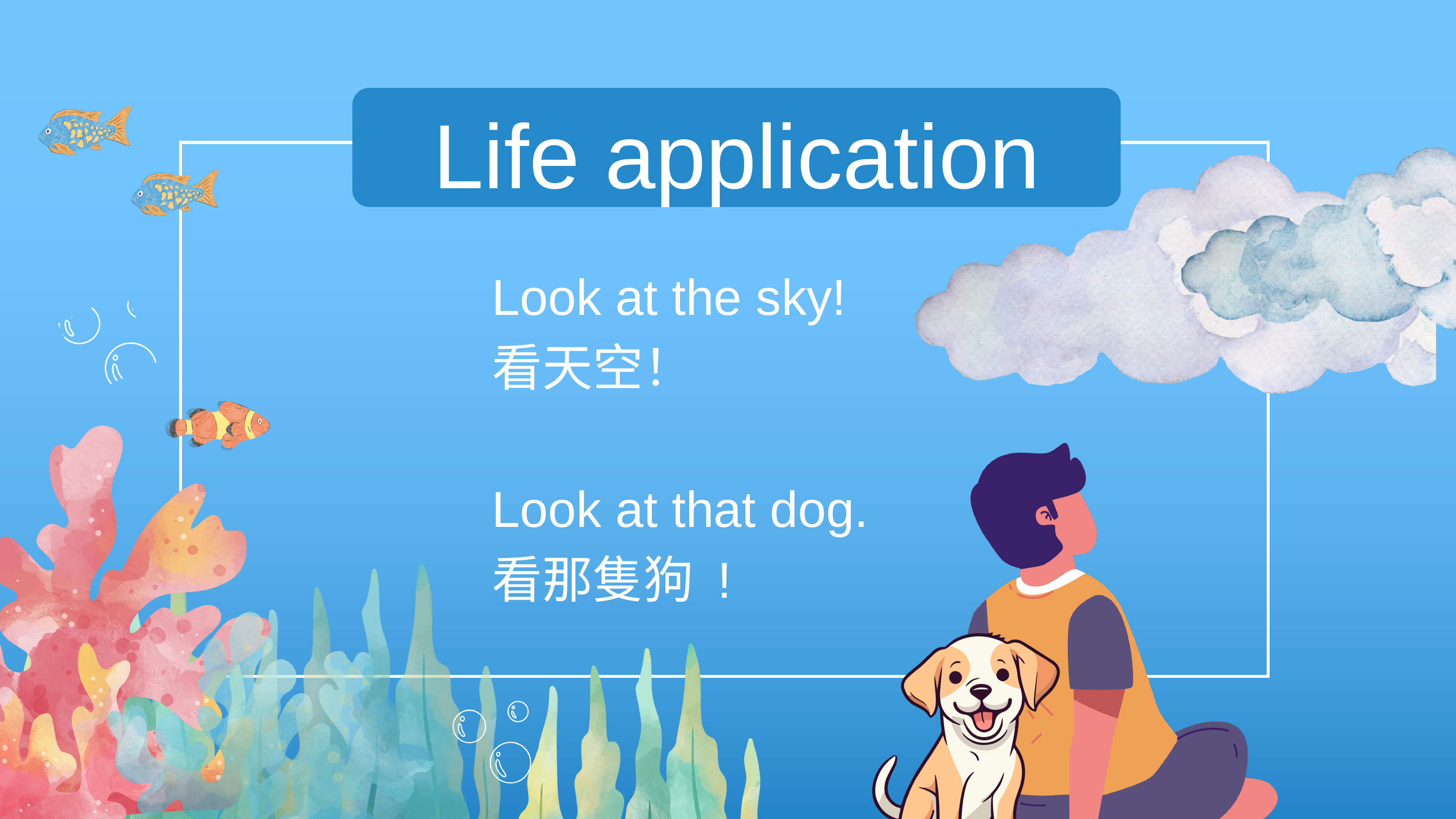

Life application

Look at the sky!
看天空！

Look at that dog.
看那隻狗 !